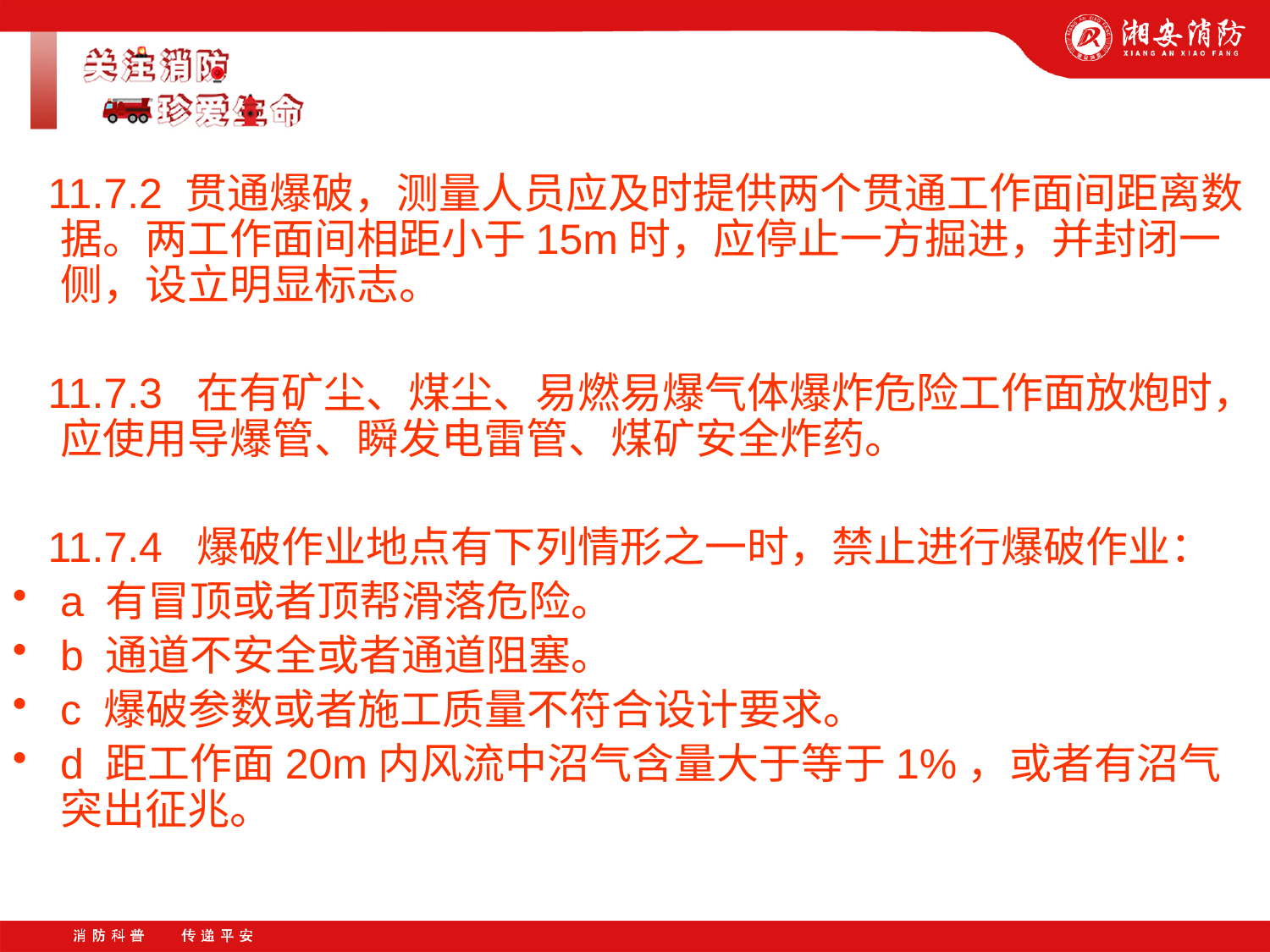

11.7.2 贯通爆破，测量人员应及时提供两个贯通工作面间距离数据。两工作面间相距小于15m时，应停止一方掘进，并封闭一侧，设立明显标志。

   11.7.3  在有矿尘、煤尘、易燃易爆气体爆炸危险工作面放炮时，应使用导爆管、瞬发电雷管、煤矿安全炸药。

   11.7.4  爆破作业地点有下列情形之一时，禁止进行爆破作业：
a 有冒顶或者顶帮滑落危险。
b 通道不安全或者通道阻塞。
c 爆破参数或者施工质量不符合设计要求。
d 距工作面20m内风流中沼气含量大于等于1%，或者有沼气突出征兆。